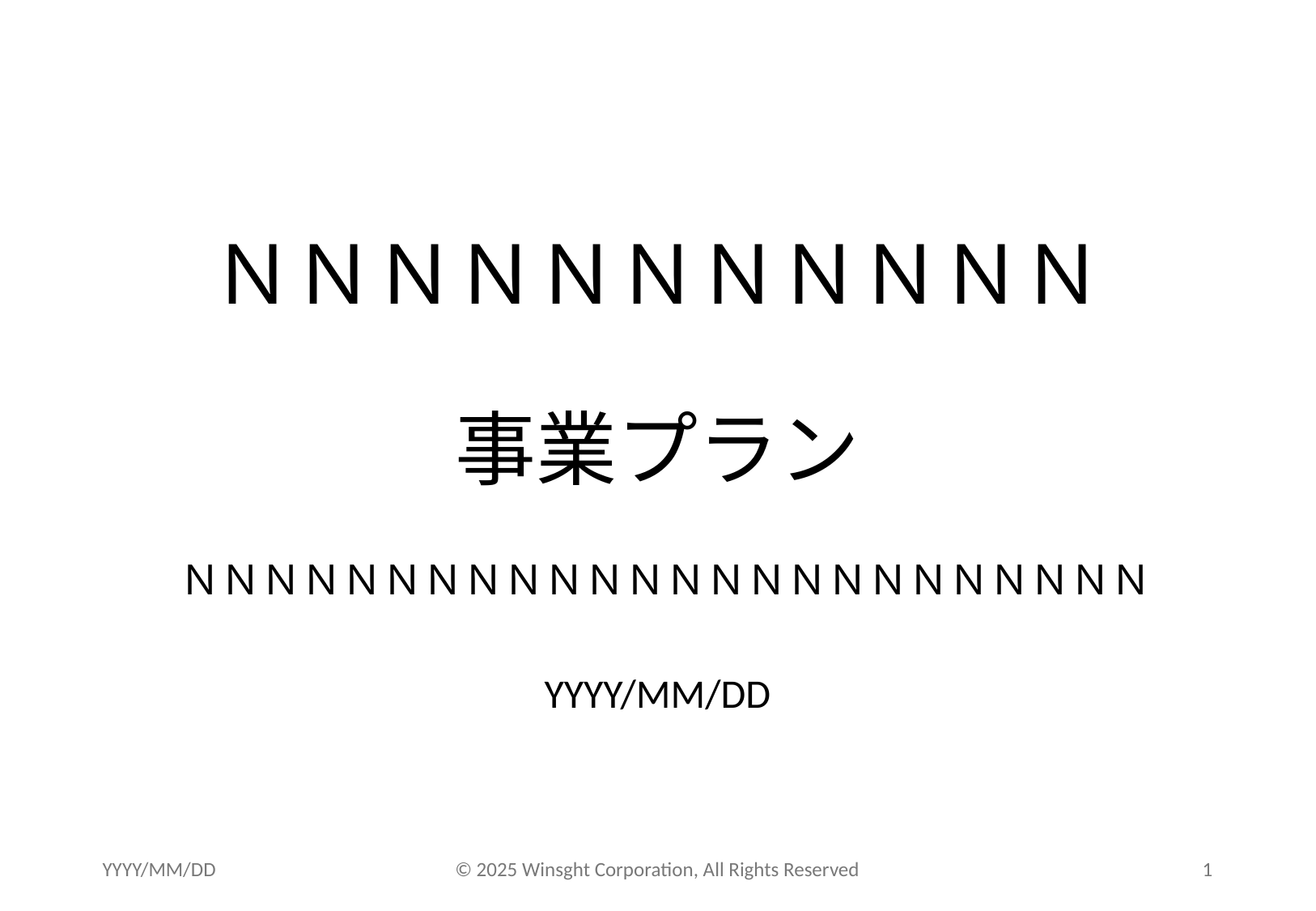

# ＮＮＮＮＮＮＮＮＮＮＮ 事業プラン
ＮＮＮＮＮＮＮＮＮＮＮＮＮＮＮＮＮＮＮＮＮＮＮＮ
YYYY/MM/DD
YYYY/MM/DD
© 2025 Winsght Corporation, All Rights Reserved
1